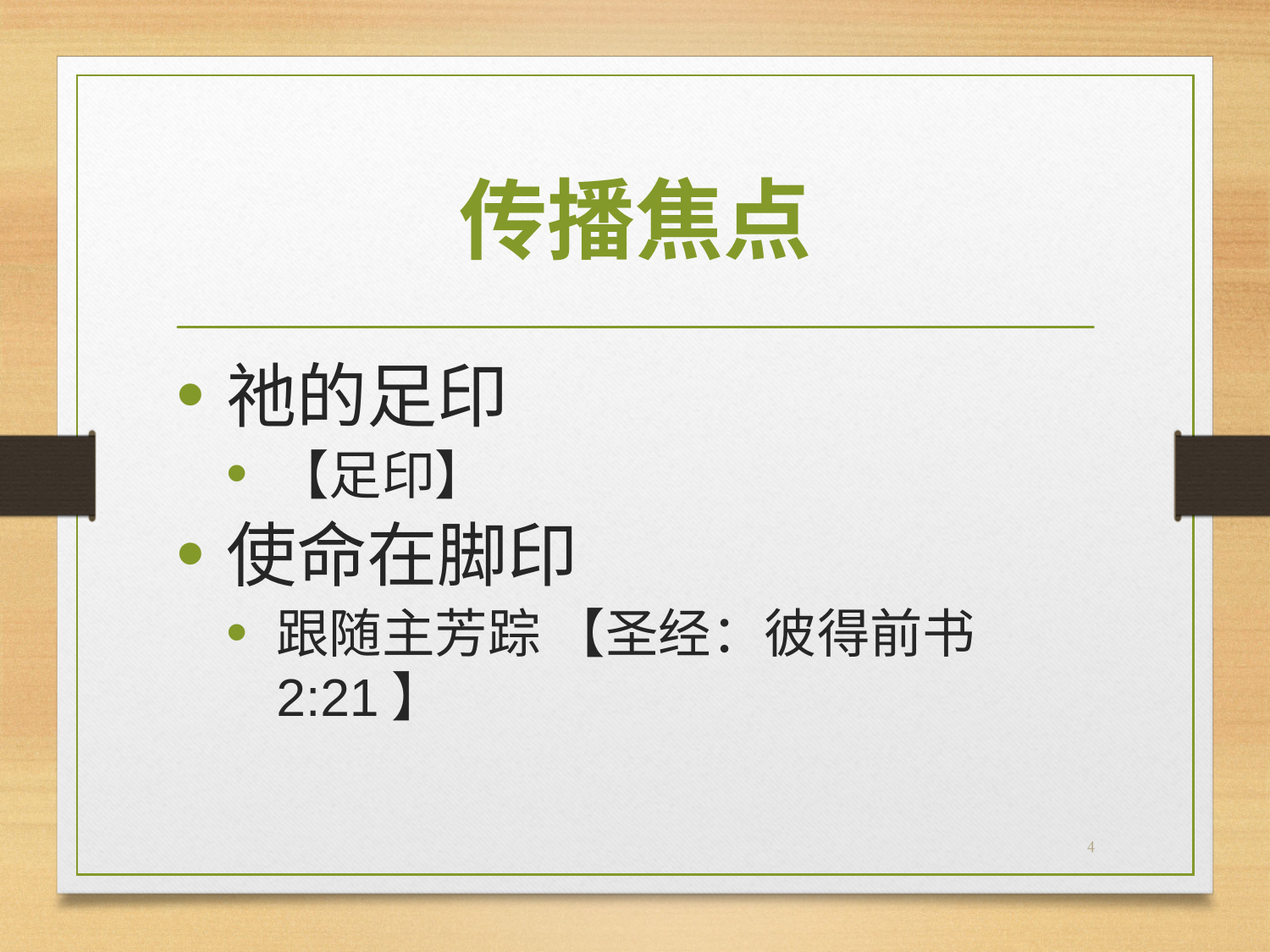

# 传播焦点
祂的足印
【足印】
使命在脚印
跟随主芳踪 【圣经：彼得前书2:21】

4